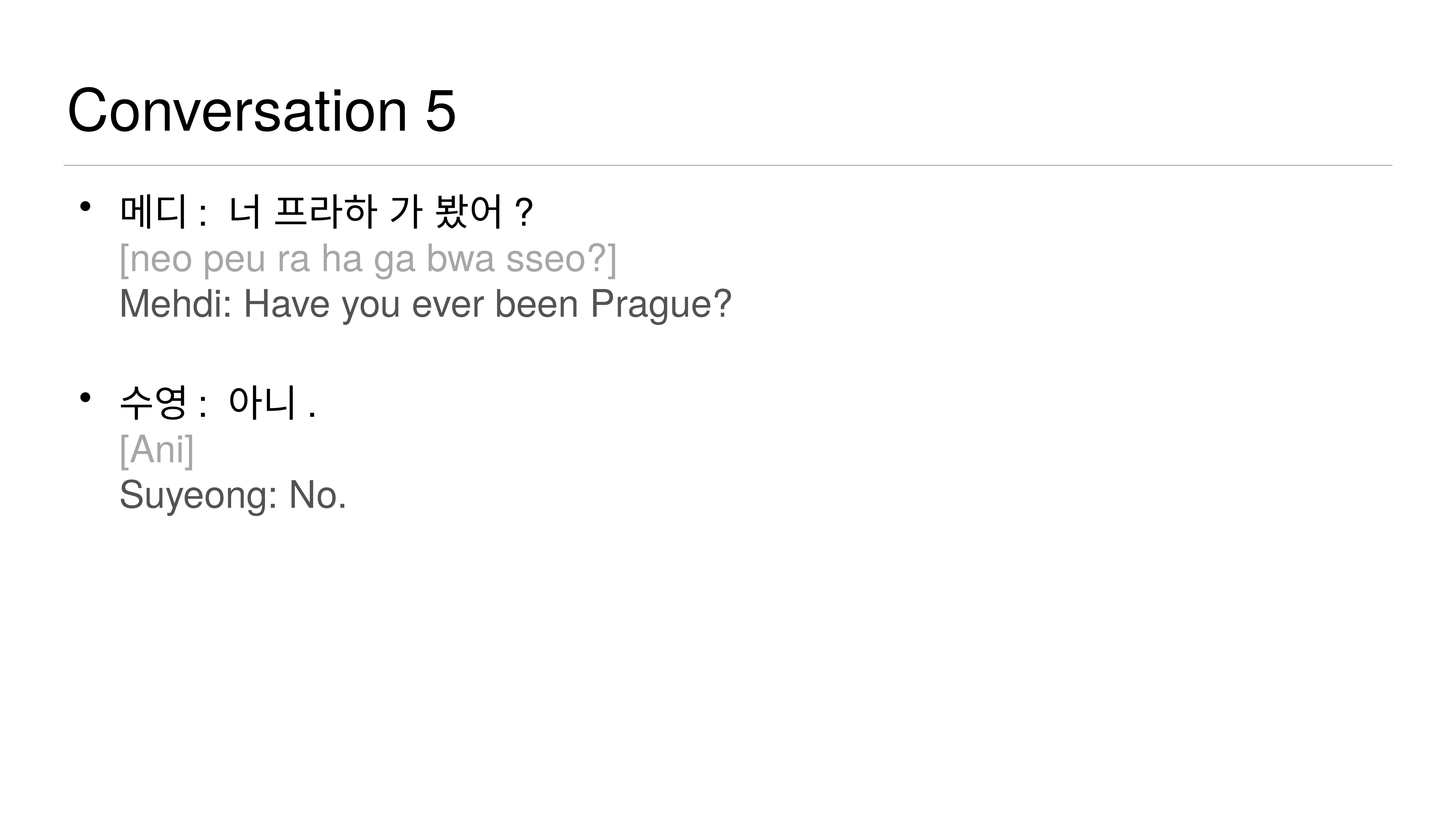

# Conversation 5
메디: 너 프라하 가 봤어?
[neo peu ra ha ga bwa sseo?]
Mehdi: Have you ever been Prague?
수영: 아니.
[Ani]
Suyeong: No.